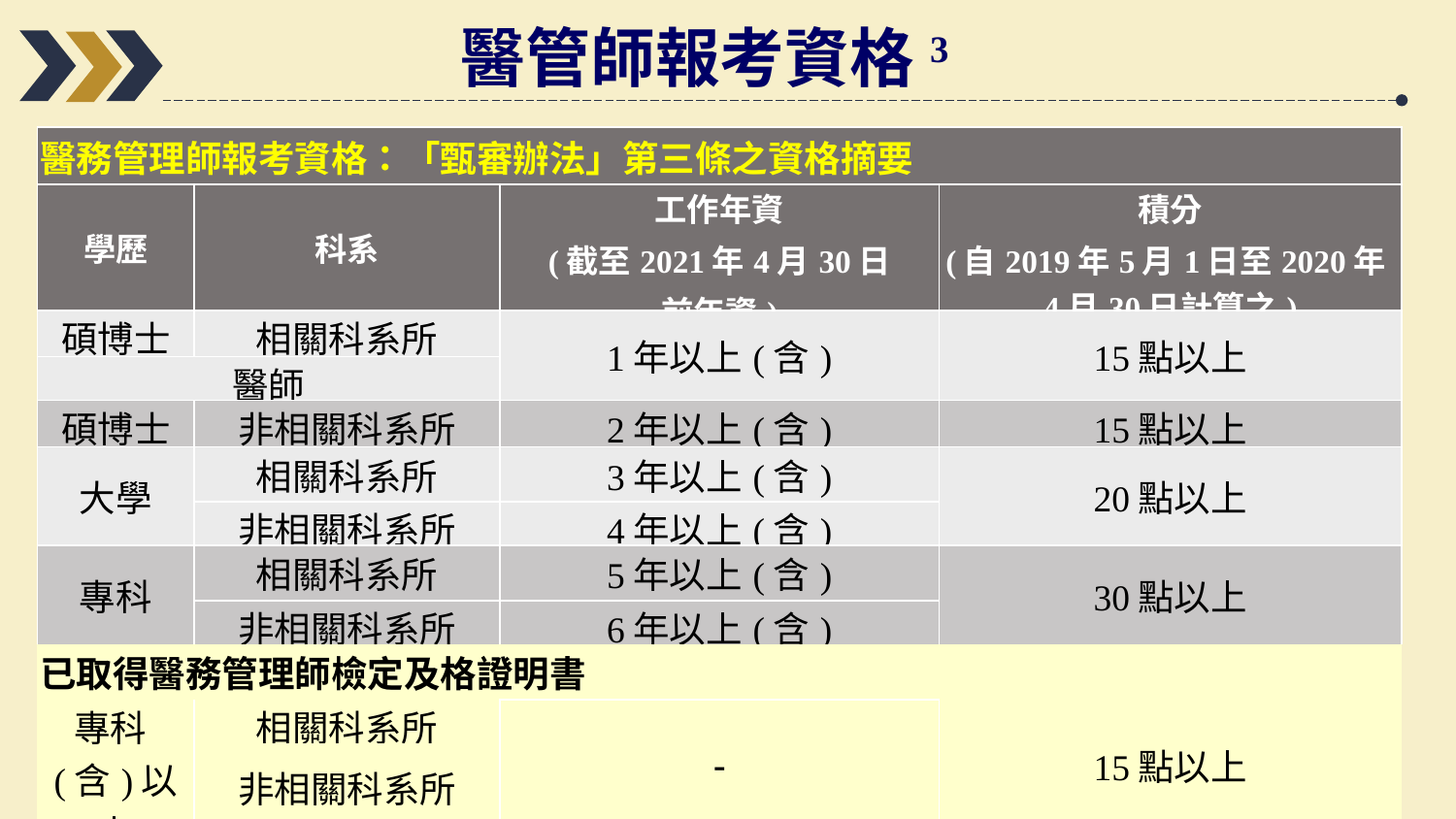

醫管師報考資格3

| 醫務管理師報考資格：「甄審辦法」第三條之資格摘要 |  |  |  |
| --- | --- | --- | --- |
| 學歷 | 科系 | 工作年資 (截至2021年4月30日 前年資) | 積分 (自2019年5月1日至2020年4月30日計算之) |
| 碩博士 | 相關科系所 | 1年以上(含) | 15點以上 |
| 醫師 |  |  |  |
| 碩博士 | 非相關科系所 | 2年以上(含) | 15點以上 |
| 大學 | 相關科系所 | 3年以上(含) | 20點以上 |
|  | 非相關科系所 | 4年以上(含) |  |
| 專科 | 相關科系所 | 5年以上(含) | 30點以上 |
|  | 非相關科系所 | 6年以上(含) |  |
| 已取得醫務管理師檢定及格證明書 |  |  |  |
| 專科(含)以上 | 相關科系所 | - | 15點以上 |
|  | 非相關科系所 |  |  |